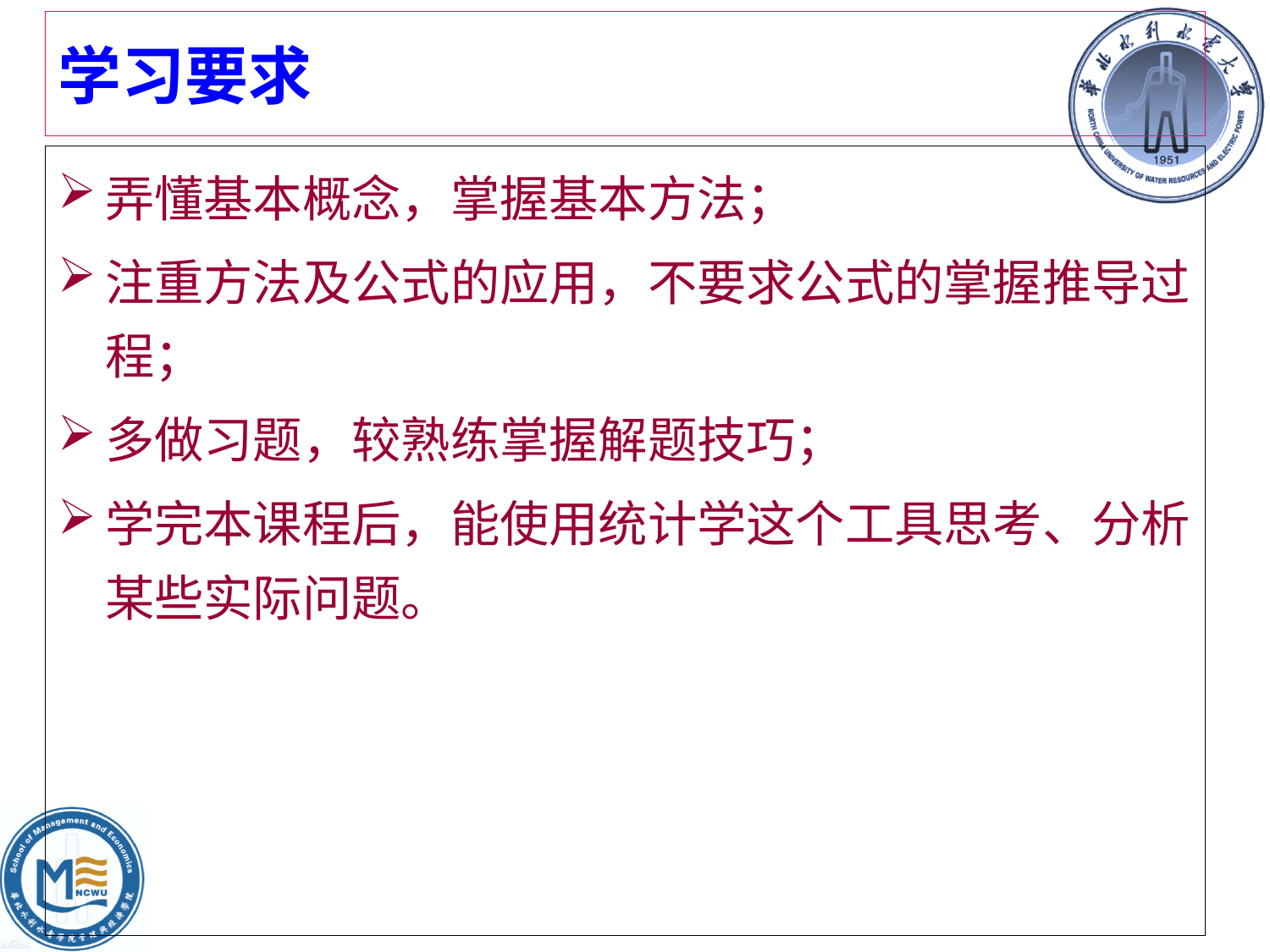

# 学习要求
弄懂基本概念，掌握基本方法；
注重方法及公式的应用，不要求公式的掌握推导过程；
多做习题，较熟练掌握解题技巧；
学完本课程后，能使用统计学这个工具思考、分析某些实际问题。